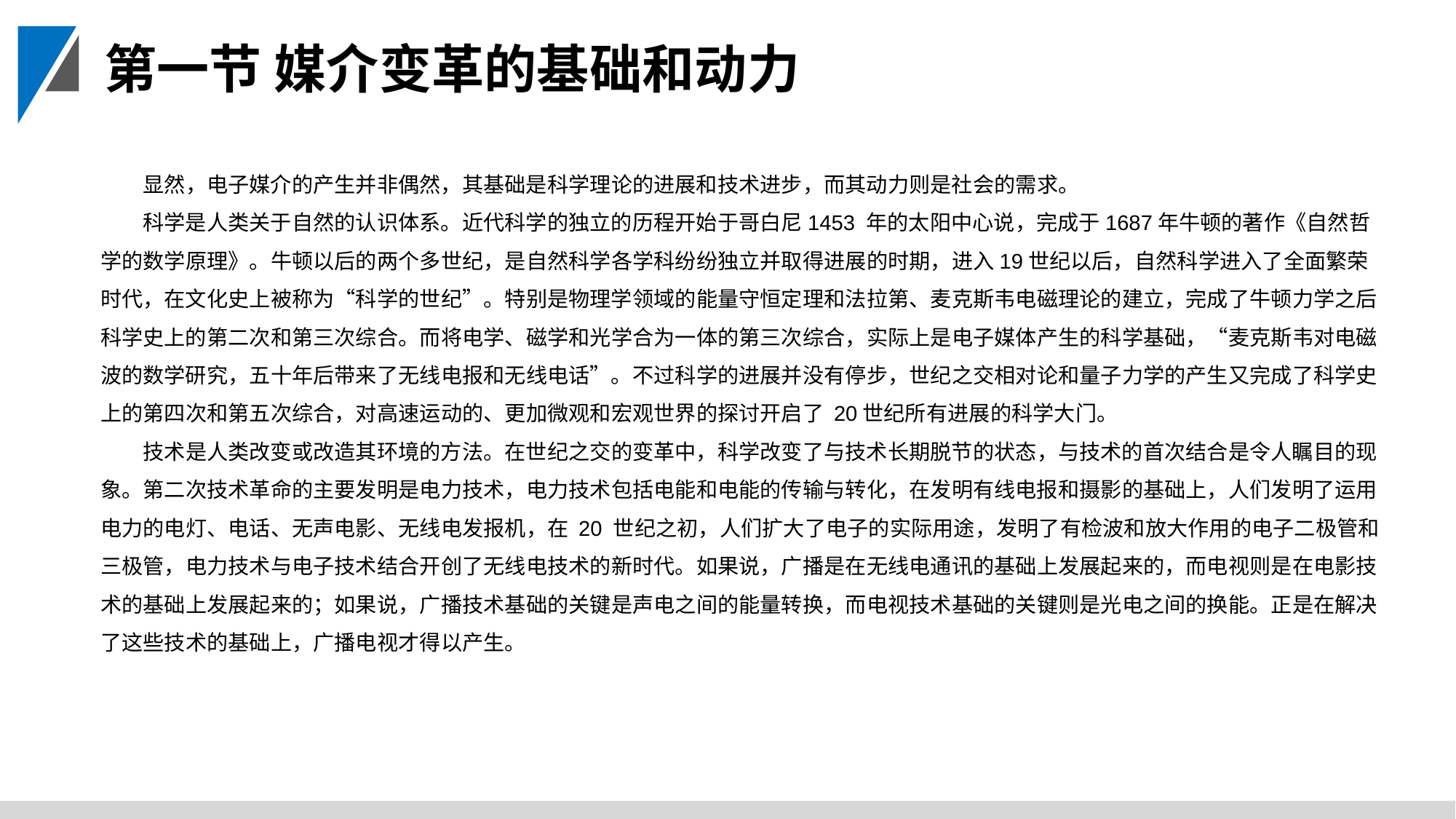

第一节 媒介变革的基础和动力
显然，电子媒介的产生并非偶然，其基础是科学理论的进展和技术进步，而其动力则是社会的需求。
科学是人类关于自然的认识体系。近代科学的独立的历程开始于哥白尼1453 年的太阳中心说，完成于1687年牛顿的著作《自然哲学的数学原理》。牛顿以后的两个多世纪，是自然科学各学科纷纷独立并取得进展的时期，进入19世纪以后，自然科学进入了全面繁荣时代，在文化史上被称为“科学的世纪”。特别是物理学领域的能量守恒定理和法拉第、麦克斯韦电磁理论的建立，完成了牛顿力学之后科学史上的第二次和第三次综合。而将电学、磁学和光学合为一体的第三次综合，实际上是电子媒体产生的科学基础，“麦克斯韦对电磁波的数学研究，五十年后带来了无线电报和无线电话”。不过科学的进展并没有停步，世纪之交相对论和量子力学的产生又完成了科学史上的第四次和第五次综合，对高速运动的、更加微观和宏观世界的探讨开启了 20世纪所有进展的科学大门。
技术是人类改变或改造其环境的方法。在世纪之交的变革中，科学改变了与技术长期脱节的状态，与技术的首次结合是令人瞩目的现象。第二次技术革命的主要发明是电力技术，电力技术包括电能和电能的传输与转化，在发明有线电报和摄影的基础上，人们发明了运用电力的电灯、电话、无声电影、无线电发报机，在 20 世纪之初，人们扩大了电子的实际用途，发明了有检波和放大作用的电子二极管和三极管，电力技术与电子技术结合开创了无线电技术的新时代。如果说，广播是在无线电通讯的基础上发展起来的，而电视则是在电影技术的基础上发展起来的；如果说，广播技术基础的关键是声电之间的能量转换，而电视技术基础的关键则是光电之间的换能。正是在解决了这些技术的基础上，广播电视才得以产生。